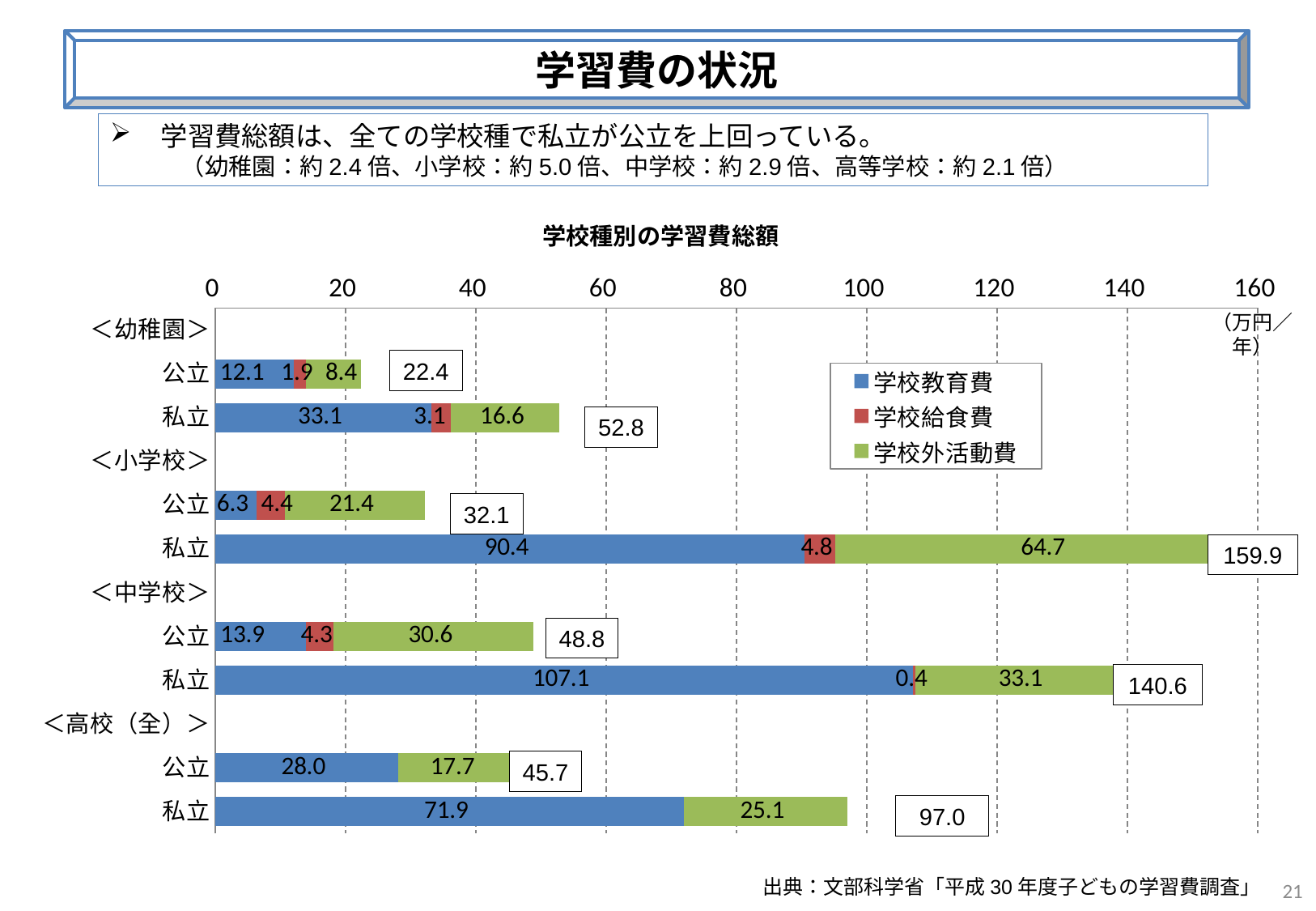

学習費の状況
　学習費総額は、全ての学校種で私立が公立を上回っている。
　　　（幼稚園：約2.4倍、小学校：約5.0倍、中学校：約2.9倍、高等学校：約2.1倍）
学校種別の学習費総額

### Chart

| Category | 学校教育費 | 学校給食費 | 学校外活動費 |
|---|---|---|---|
| ＜幼稚園＞ | None | None | None |
| 公立 | 12.0738 | 1.9 | 8.4 |
| 私立 | 33.1 | 3.1 | 16.6 |
| ＜小学校＞ | None | None | None |
| 公立 | 6.3102 | 4.3728 | 21.4451 |
| 私立 | 90.4164 | 4.7638 | 64.6889 |
| ＜中学校＞ | None | None | None |
| 公立 | 13.8961 | 4.2945 | 30.6491 |
| 私立 | 107.1438 | 0.3731 | 33.1264 |
| ＜高校（全）＞ | None | None | None |
| 公立 | 28.0487 | None | 17.6893 |
| 私立 | 71.9051 | None | 25.086 |
（万円／年）
22.4
52.8
32.1
159.9
48.8
140.6
45.7
97.0
21
出典：文部科学省「平成30年度子どもの学習費調査」